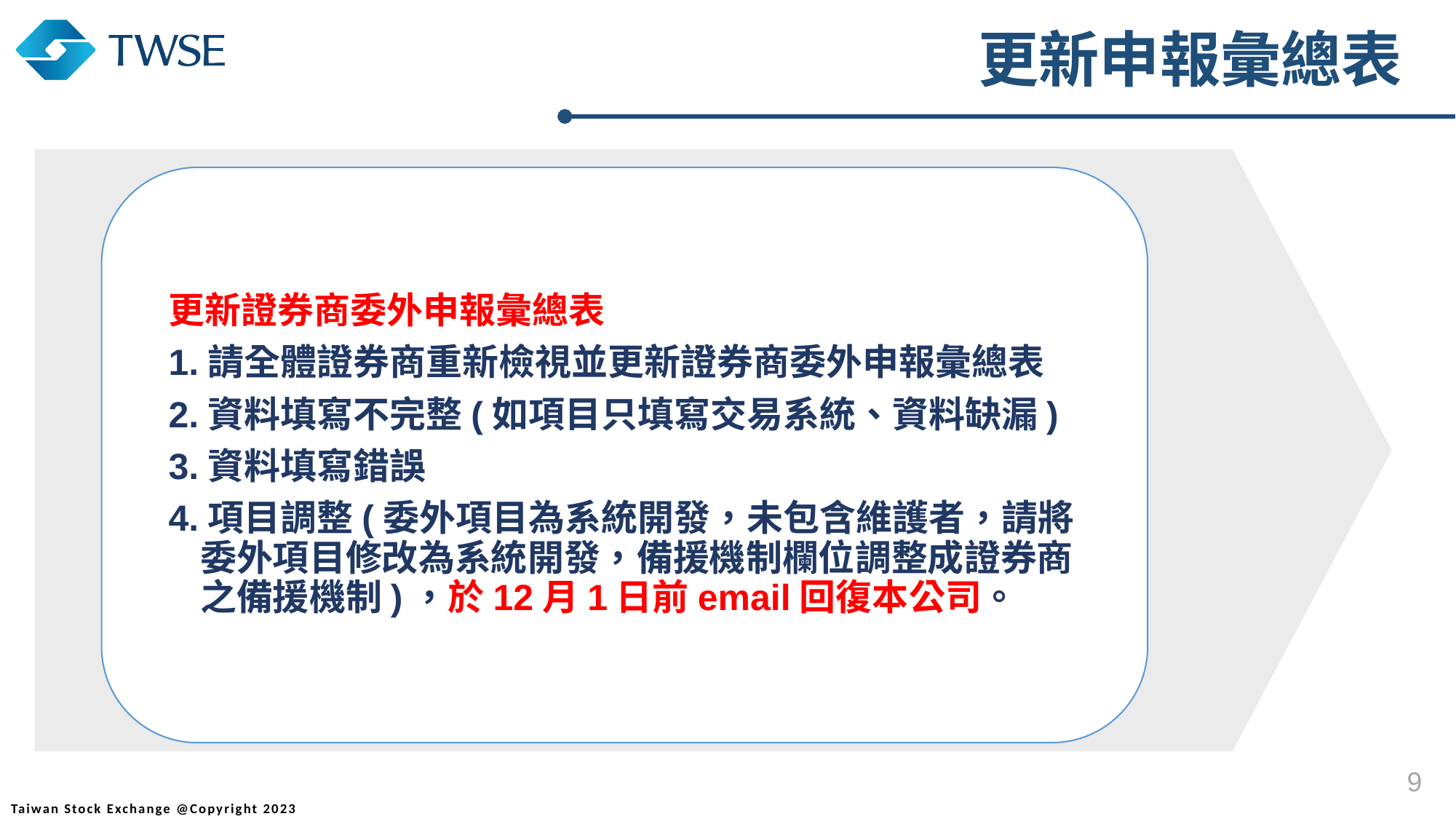

更新申報彙總表

更新證券商委外申報彙總表
1.請全體證券商重新檢視並更新證券商委外申報彙總表
2.資料填寫不完整(如項目只填寫交易系統、資料缺漏)
3.資料填寫錯誤
4.項目調整(委外項目為系統開發，未包含維護者，請將委外項目修改為系統開發，備援機制欄位調整成證券商之備援機制)，於12月1日前email回復本公司。
9